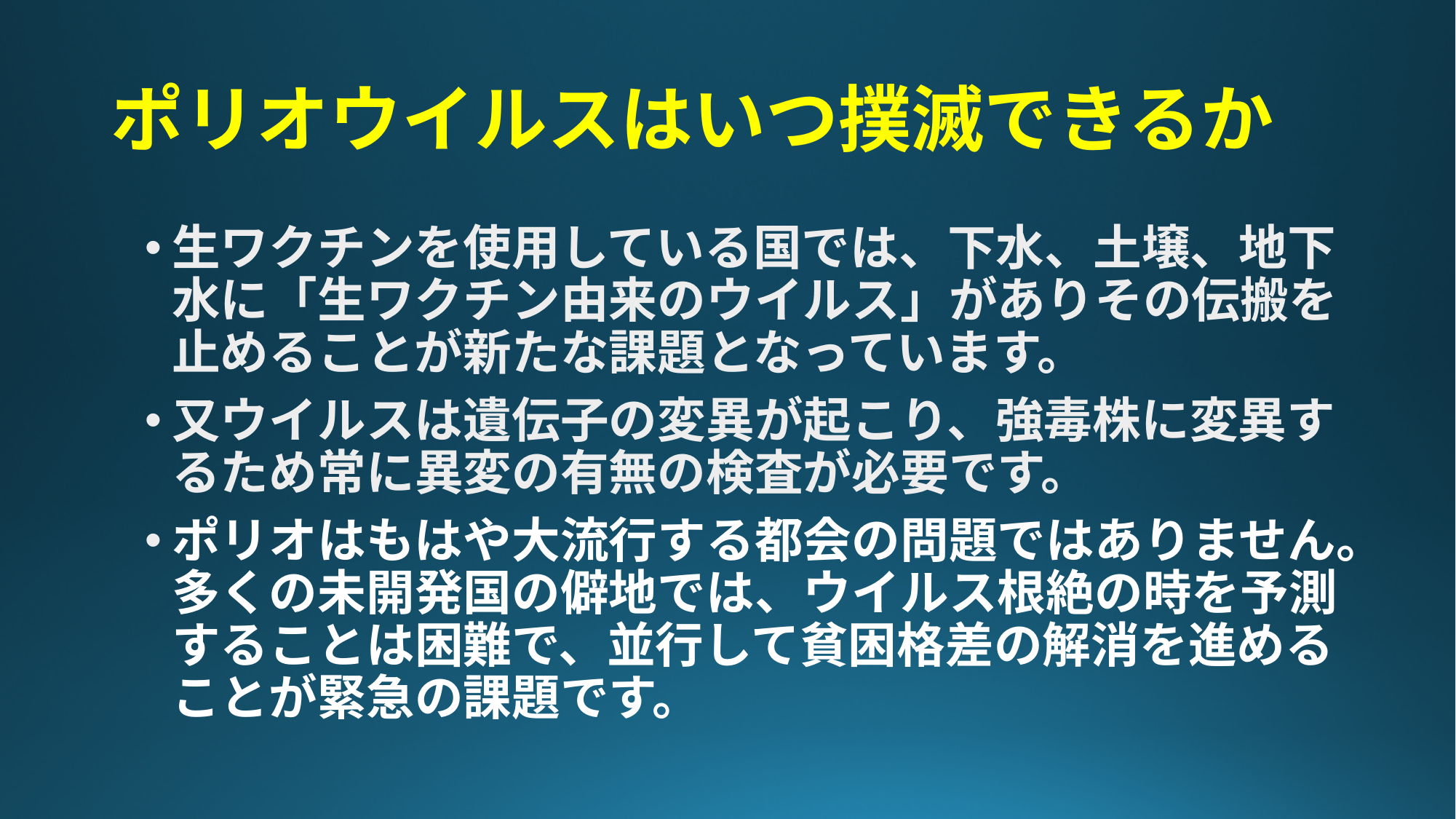

# ポリオウイルスはいつ撲滅できるか
生ワクチンを使用している国では、下水、土壌、地下水に「生ワクチン由来のウイルス」がありその伝搬を止めることが新たな課題となっています。
又ウイルスは遺伝子の変異が起こり、強毒株に変異するため常に異変の有無の検査が必要です。
ポリオはもはや大流行する都会の問題ではありません。多くの未開発国の僻地では、ウイルス根絶の時を予測することは困難で、並行して貧困格差の解消を進めることが緊急の課題です。